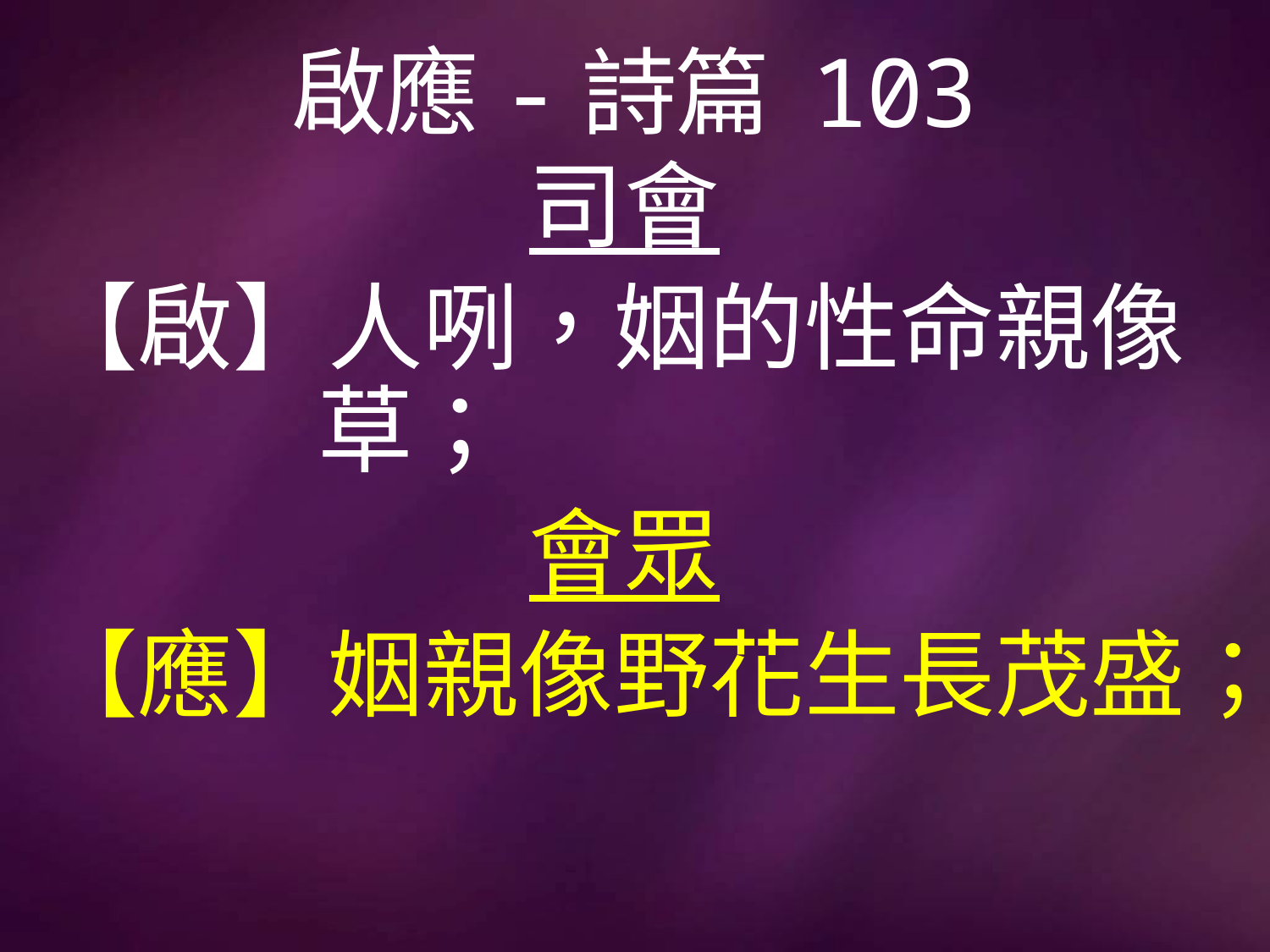

# 啟應-詩篇 103
司會
【啟】人咧，姻的性命親像		 草；
會眾
【應】姻親像野花生長茂盛；